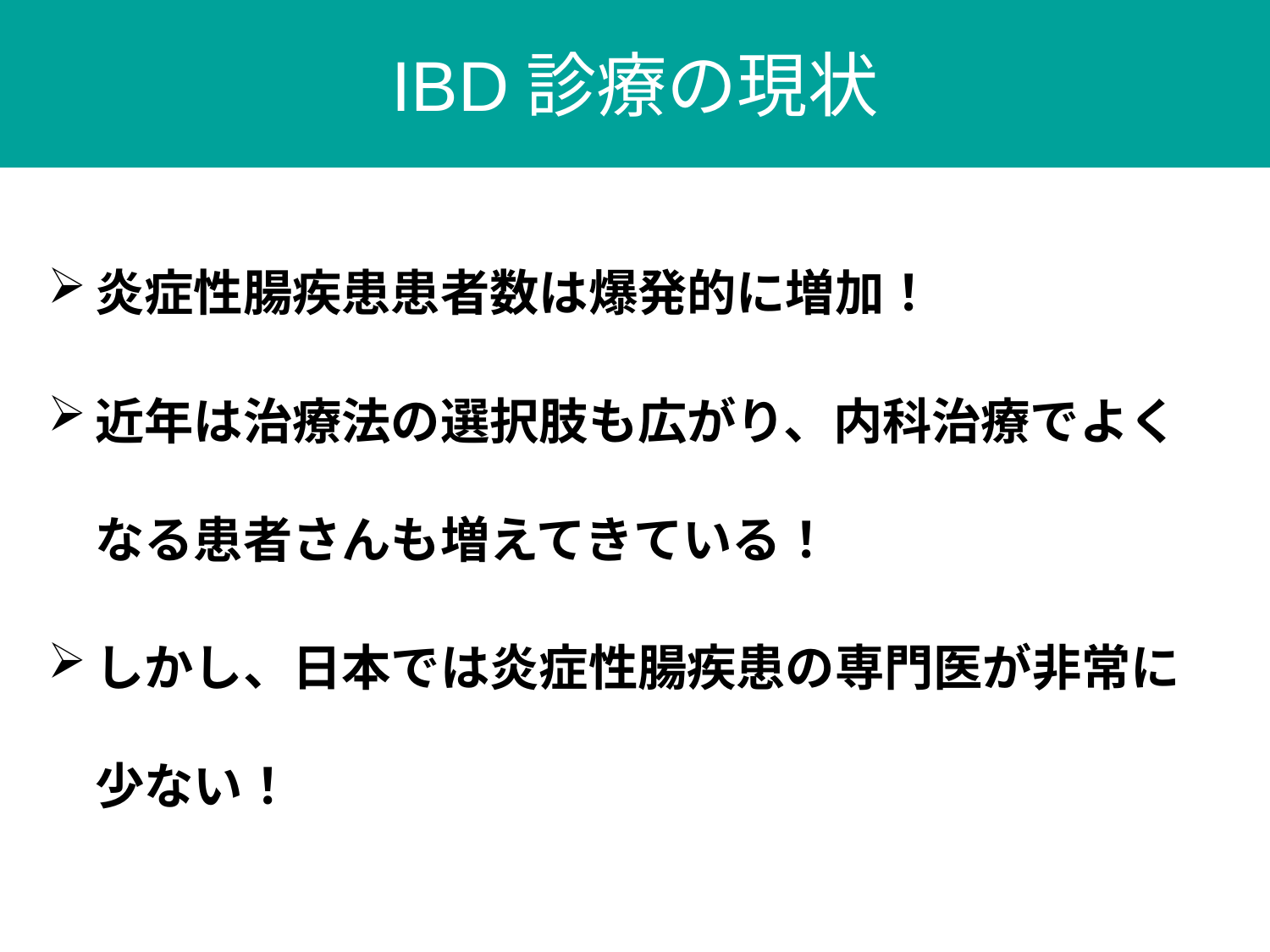

IBD診療の現状
#
炎症性腸疾患患者数は爆発的に増加！
近年は治療法の選択肢も広がり、内科治療でよくなる患者さんも増えてきている！
しかし、日本では炎症性腸疾患の専門医が非常に少ない！